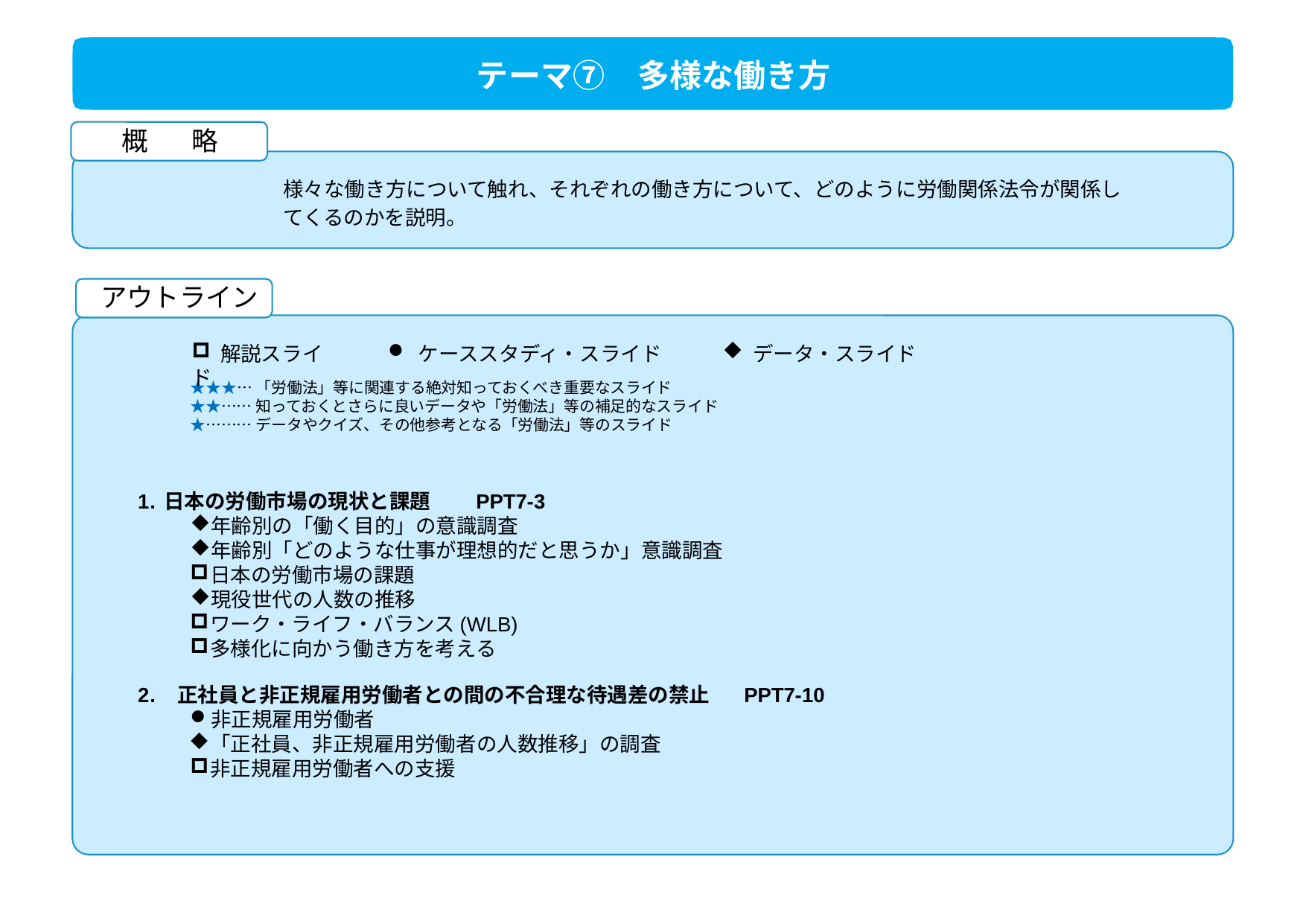

テーマ⑦　多様な働き方
概   　略

様々な働き方について触れ、それぞれの働き方について、どのように労働関係法令が関係してくるのかを説明。
アウトライン

 解説スライド
 ケーススタディ・スライド
 データ・スライド
★★★…「労働法」等に関連する絶対知っておくべき重要なスライド
★★……知っておくとさらに良いデータや「労働法」等の補足的なスライド
★………データやクイズ、その他参考となる「労働法」等のスライド
日本の労働市場の現状と課題　　PPT7-3
年齢別の「働く目的」の意識調査
年齢別「どのような仕事が理想的だと思うか」意識調査
日本の労働市場の課題
現役世代の人数の推移
ワーク・ライフ・バランス(WLB)
多様化に向かう働き方を考える
正社員と非正規雇用労働者との間の不合理な待遇差の禁止  　PPT7-10
非正規雇用労働者
「正社員、非正規雇用労働者の人数推移」の調査
非正規雇用労働者への支援